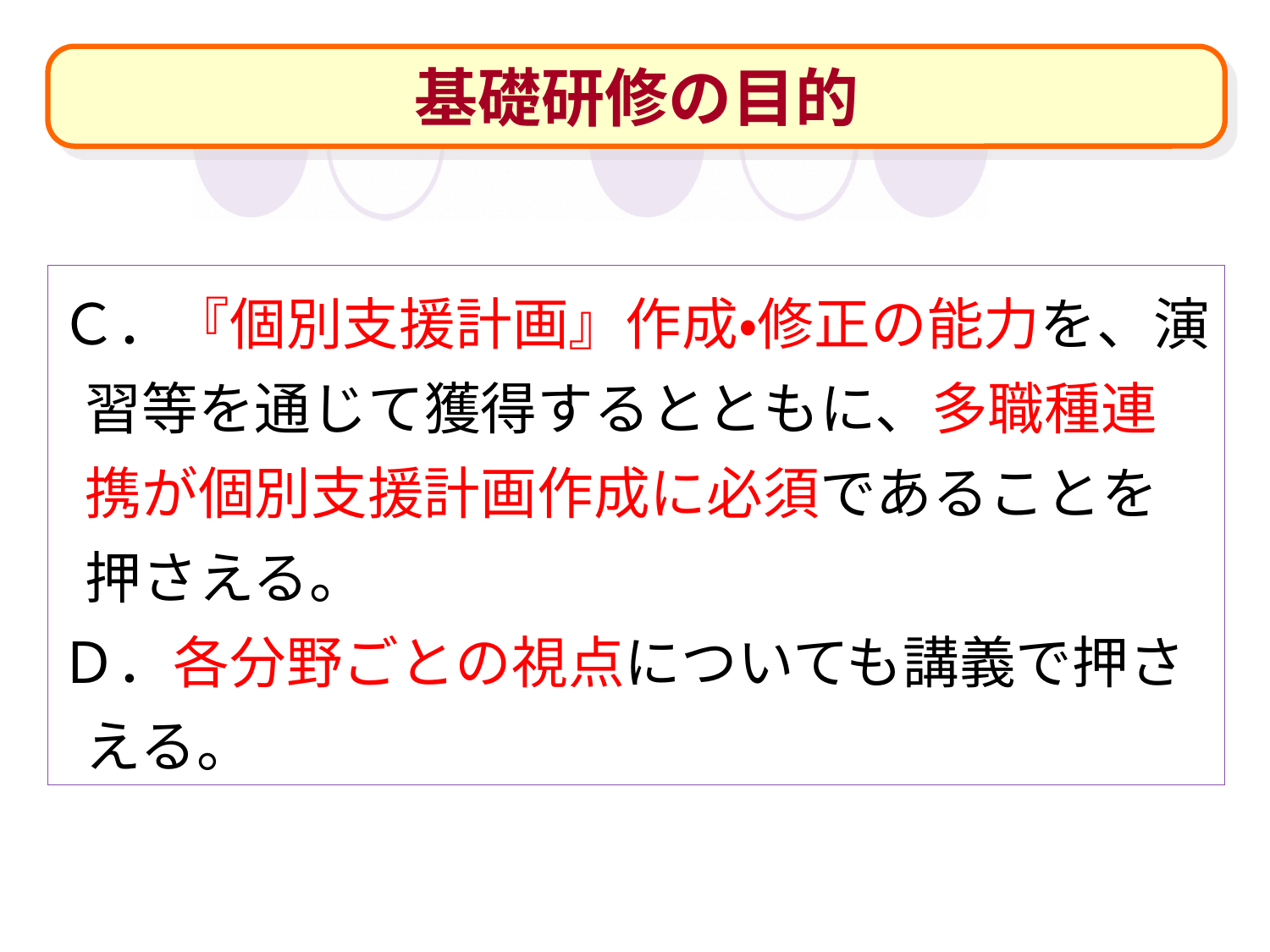

基礎研修の目的
Ｃ．『個別支援計画』作成・修正の能力を、演習等を通じて獲得するとともに、多職種連携が個別支援計画作成に必須であることを押さえる。
Ｄ．各分野ごとの視点についても講義で押さえる。